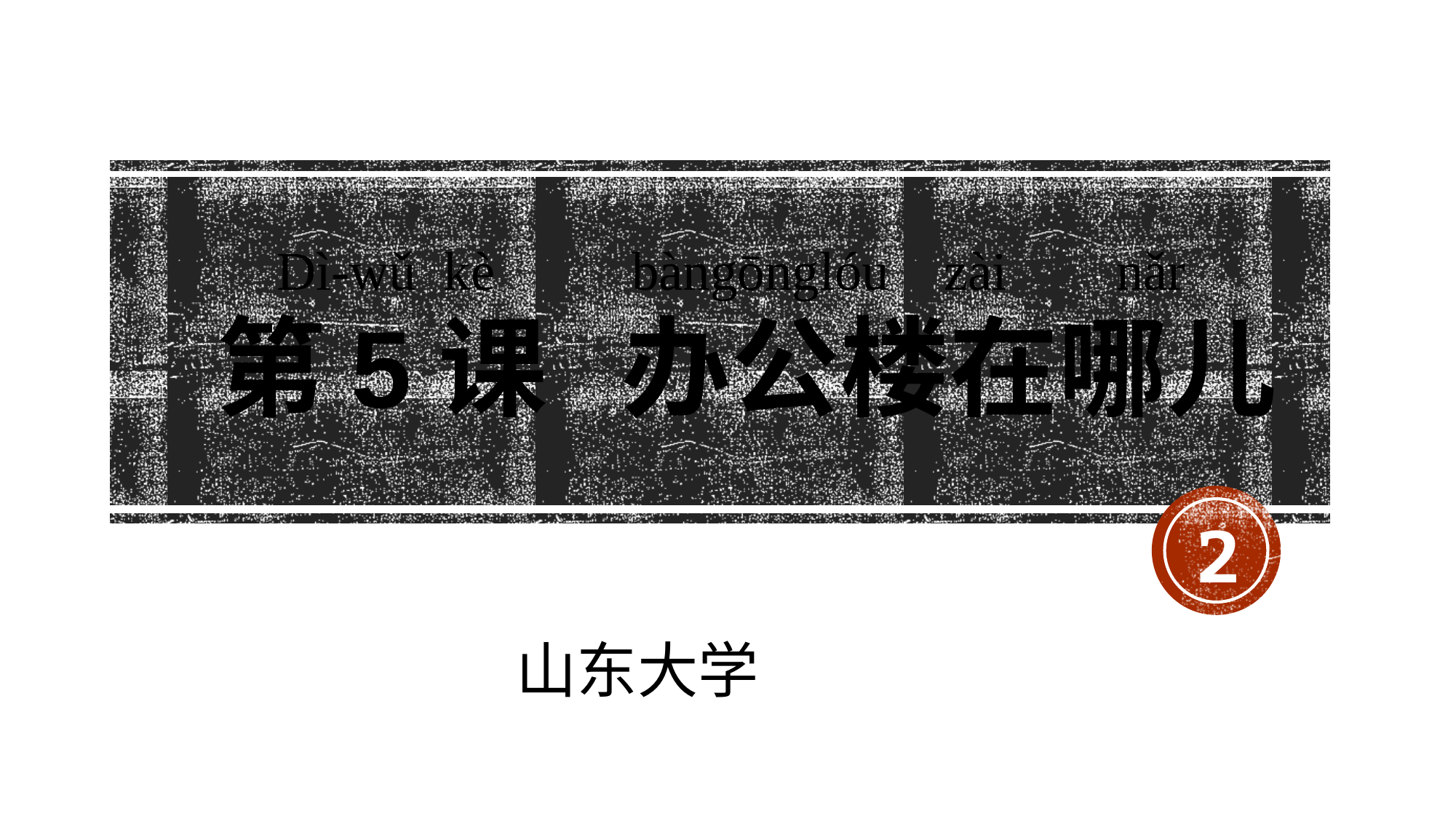

# 第5课   办公楼在哪儿
    Dì-wǔ  kè          bàngōnglóu    zài        nǎr
2
山东大学